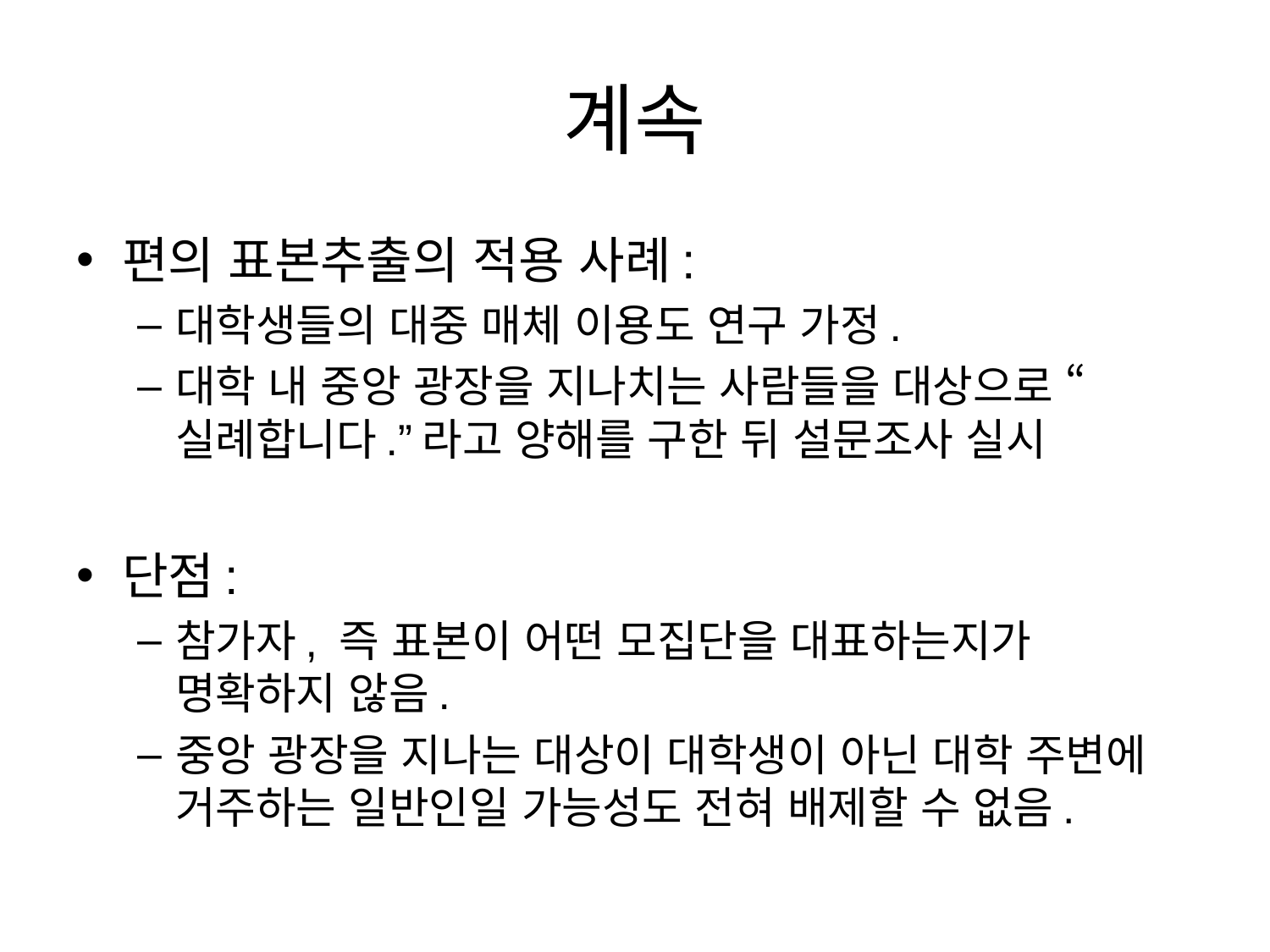

# 계속
편의 표본추출의 적용 사례:
대학생들의 대중 매체 이용도 연구 가정.
대학 내 중앙 광장을 지나치는 사람들을 대상으로 “실례합니다.”라고 양해를 구한 뒤 설문조사 실시

단점:
참가자, 즉 표본이 어떤 모집단을 대표하는지가 명확하지 않음.
중앙 광장을 지나는 대상이 대학생이 아닌 대학 주변에 거주하는 일반인일 가능성도 전혀 배제할 수 없음.